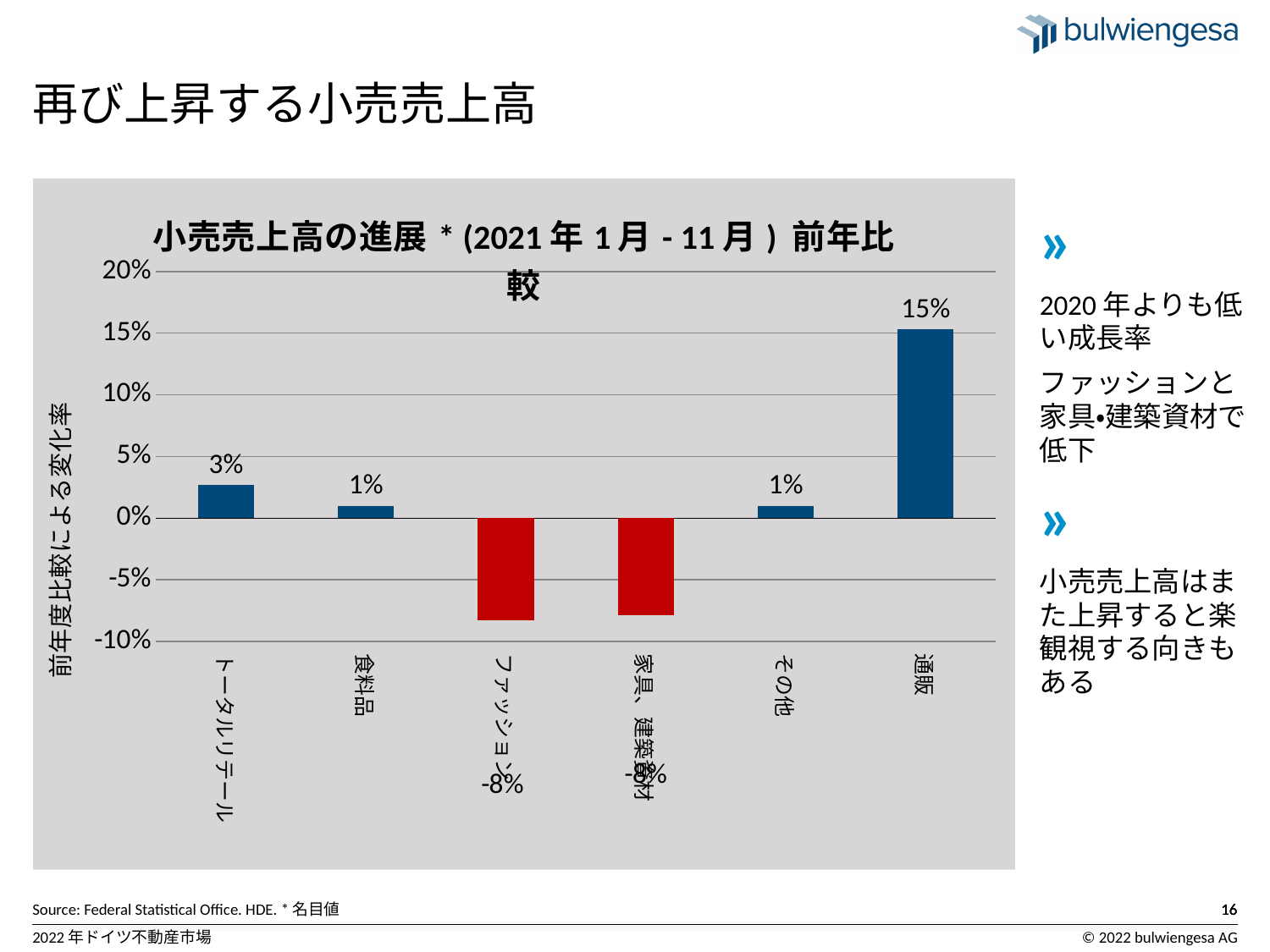

# 再び上昇する小売売上高

### Chart: 小売売上高の進展* (2021年1月- 11月) 前年比較

| Category | Spalte1 |
|---|---|
| トータルリテール | 0.027 |
| 食料品 | 0.01 |
| ファッション | -0.083 |
| 家具、建築資材 | -0.079 |
| その他 | 0.01 |
| 通販 | 0.153 |
»
2020年よりも低い成長率
ファッションと家具・建築資材で低下
»
小売売上高はまた上昇すると楽観視する向きもある

Source: Federal Statistical Office. HDE. *名目値
16
16
16
2022年ドイツ不動産市場
© 2022 bulwiengesa AG